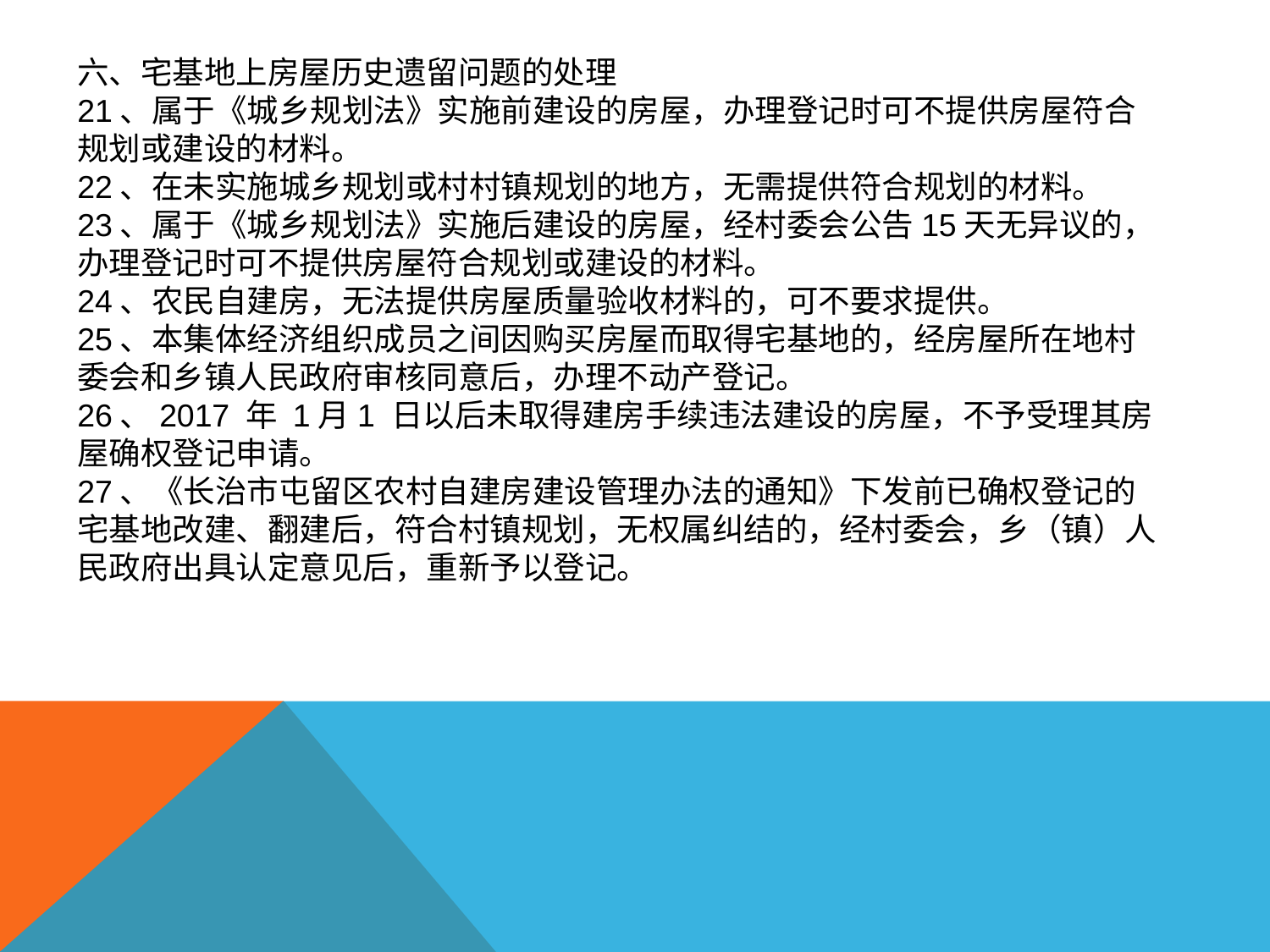

六、宅基地上房屋历史遗留问题的处理
21、属于《城乡规划法》实施前建设的房屋，办理登记时可不提供房屋符合规划或建设的材料。
22、在未实施城乡规划或村村镇规划的地方，无需提供符合规划的材料。
23、属于《城乡规划法》实施后建设的房屋，经村委会公告15天无异议的，办理登记时可不提供房屋符合规划或建设的材料。
24、农民自建房，无法提供房屋质量验收材料的，可不要求提供。
25、本集体经济组织成员之间因购买房屋而取得宅基地的，经房屋所在地村委会和乡镇人民政府审核同意后，办理不动产登记。
26、2017 年 1月1 日以后未取得建房手续违法建设的房屋，不予受理其房屋确权登记申请。
27、《长治市屯留区农村自建房建设管理办法的通知》下发前已确权登记的宅基地改建、翻建后，符合村镇规划，无权属纠结的，经村委会，乡（镇）人
民政府出具认定意见后，重新予以登记。